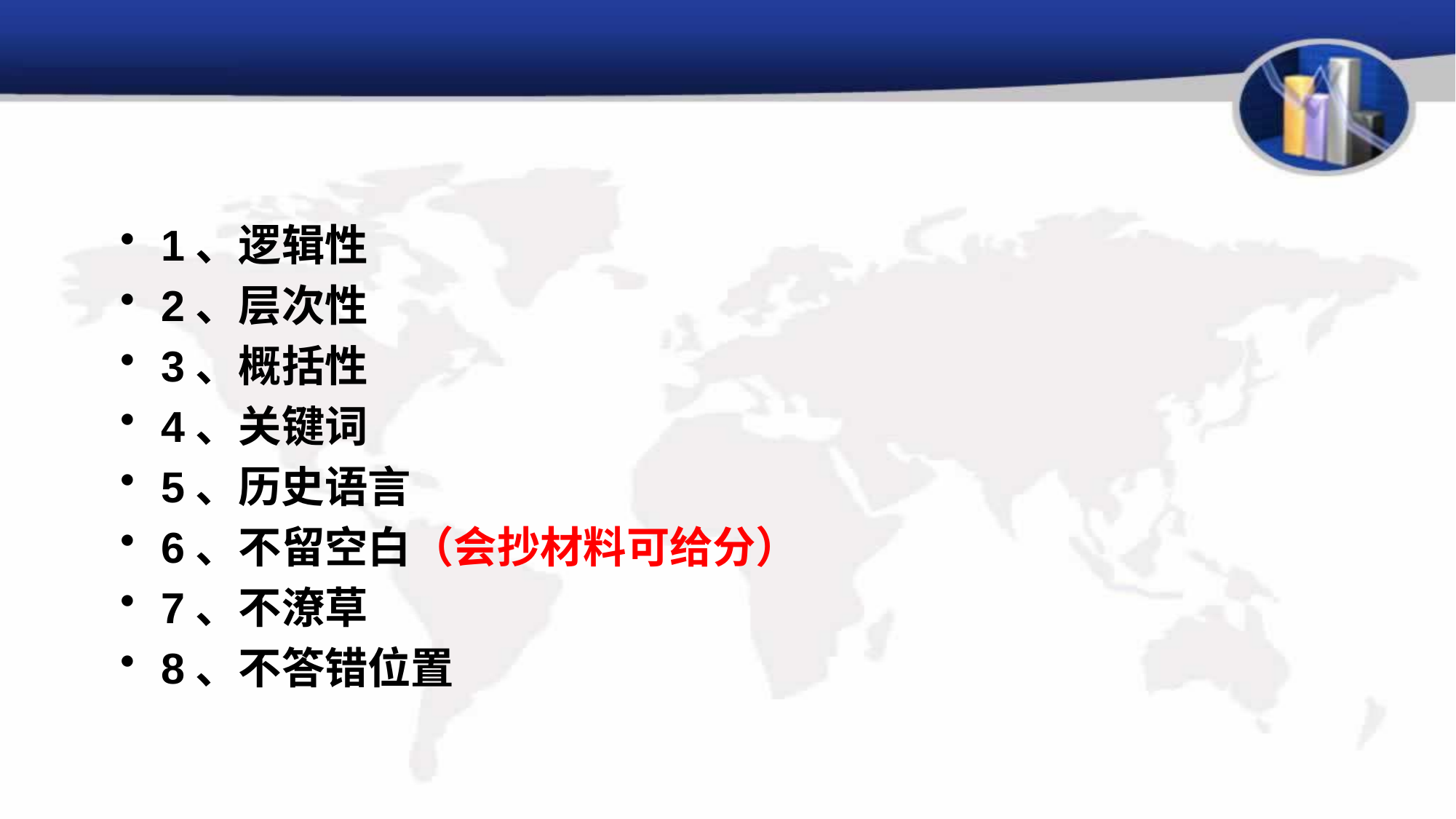

1、逻辑性
2、层次性
3、概括性
4、关键词
5、历史语言
6、不留空白（会抄材料可给分）
7、不潦草
8、不答错位置